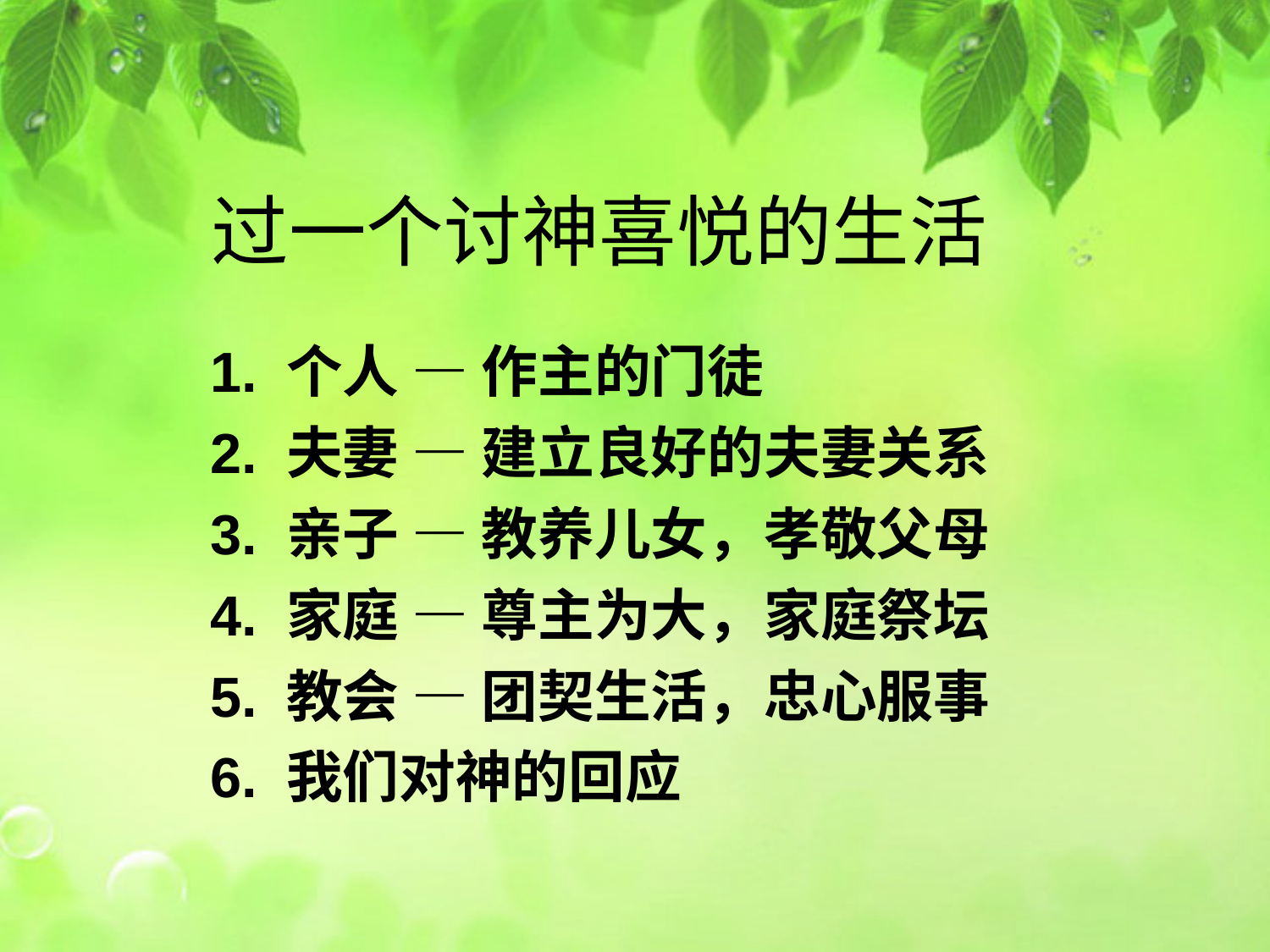

过一个讨神喜悦的生活
1. 个人 — 作主的门徒
2. 夫妻 — 建立良好的夫妻关系
3. 亲子 — 教养儿女，孝敬父母
4. 家庭 — 尊主为大，家庭祭坛
5. 教会 — 团契生活，忠心服事
6. 我们对神的回应